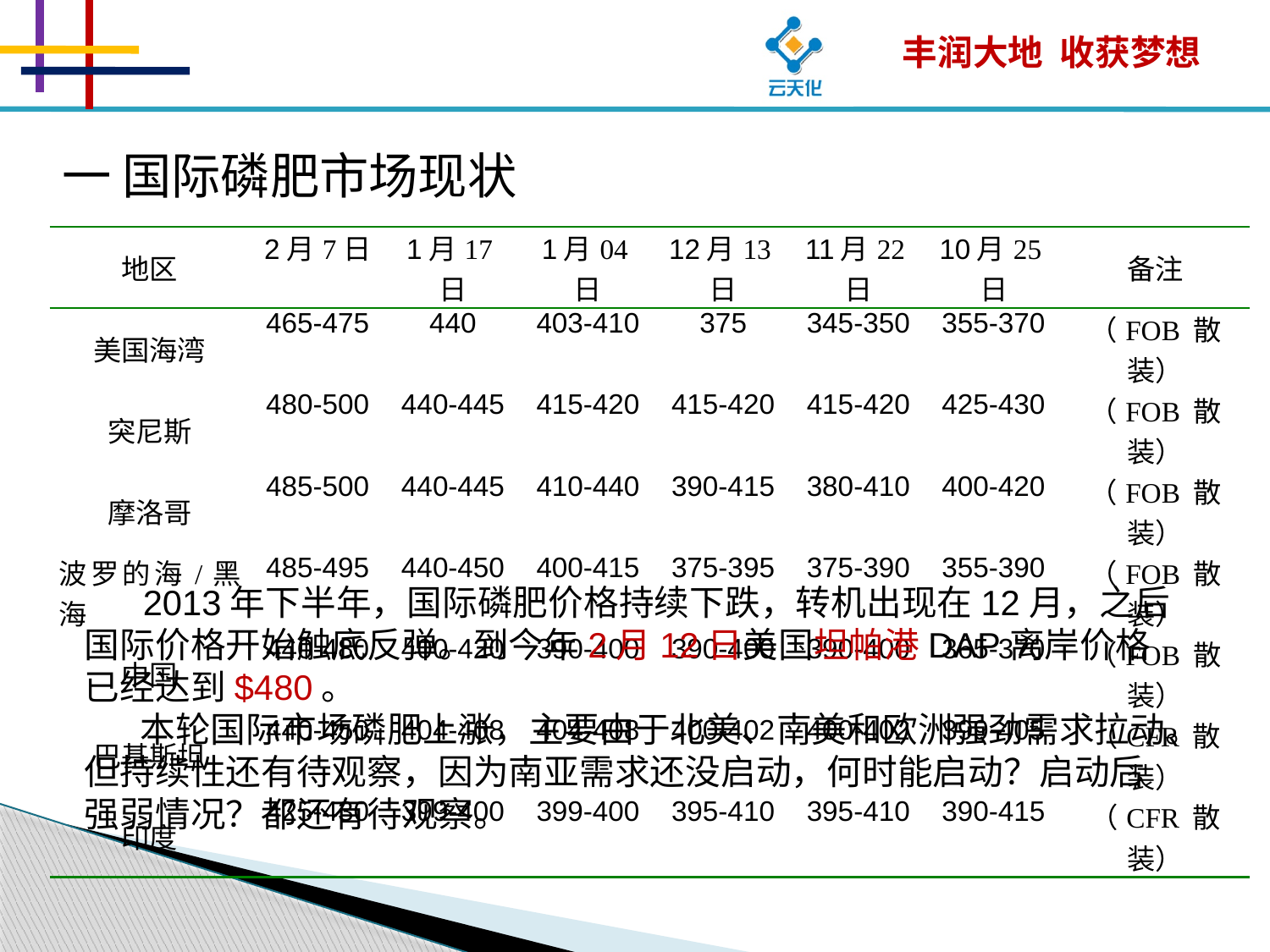

一 国际磷肥市场现状
| 地区 | 2月7日 | 1月17日 | 1月04日 | 12月13日 | 11月22日 | 10月25日 | 备注 |
| --- | --- | --- | --- | --- | --- | --- | --- |
| 美国海湾 | 465-475 | 440 | 403-410 | 375 | 345-350 | 355-370 | （FOB 散装） |
| 突尼斯 | 480-500 | 440-445 | 415-420 | 415-420 | 415-420 | 425-430 | （FOB 散装） |
| 摩洛哥 | 485-500 | 440-445 | 410-440 | 390-415 | 380-410 | 400-420 | （FOB 散装） |
| 波罗的海/黑海 | 485-495 | 440-450 | 400-415 | 375-395 | 375-390 | 355-390 | （FOB 散装） |
| 中国 | 440-480 | 400-420 | 390-400 | 390-400 | 390-400 | 365-370 | （FOB 散装） |
| 巴基斯坦 | 440-450 | 404-408 | 404-408 | 400-402 | 400-402 | 399-405 | （CFR 散装） |
| 印度 | 425-430 | 399-400 | 399-400 | 395-410 | 395-410 | 390-415 | （CFR 散装） |
      2013年下半年，国际磷肥价格持续下跌，转机出现在12月，之后国际价格开始触底反弹。到今年2月12日美国坦帕港DAP离岸价格已经达到$480。
      本轮国际市场磷肥上涨，主要由于北美、南美和欧洲强劲需求拉动。但持续性还有待观察，因为南亚需求还没启动，何时能启动？启动后强弱情况？都还有待观察。